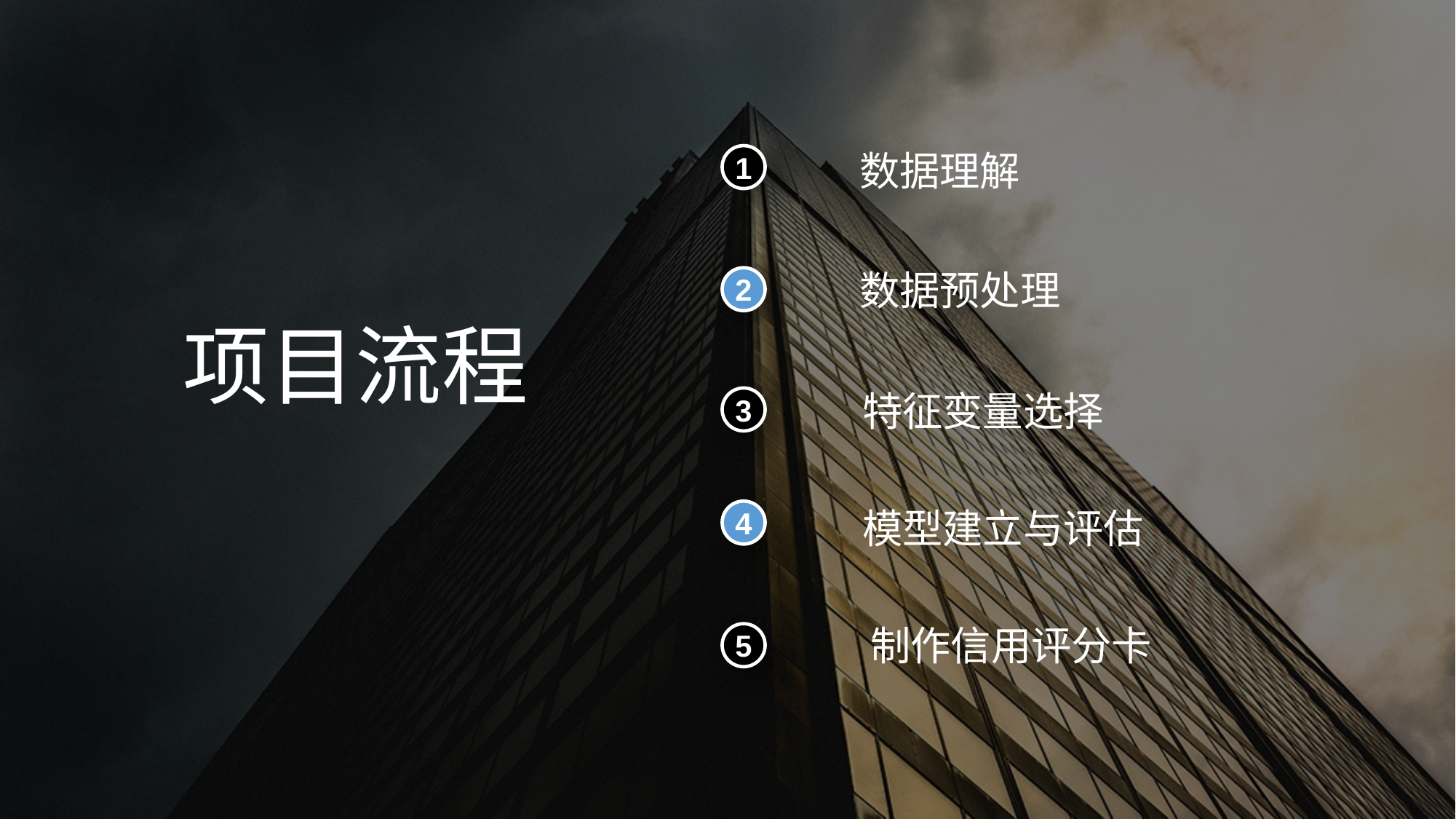

1
数据理解
数据预处理
2
项目流程
特征变量选择
3
4
模型建立与评估
制作信用评分卡
5